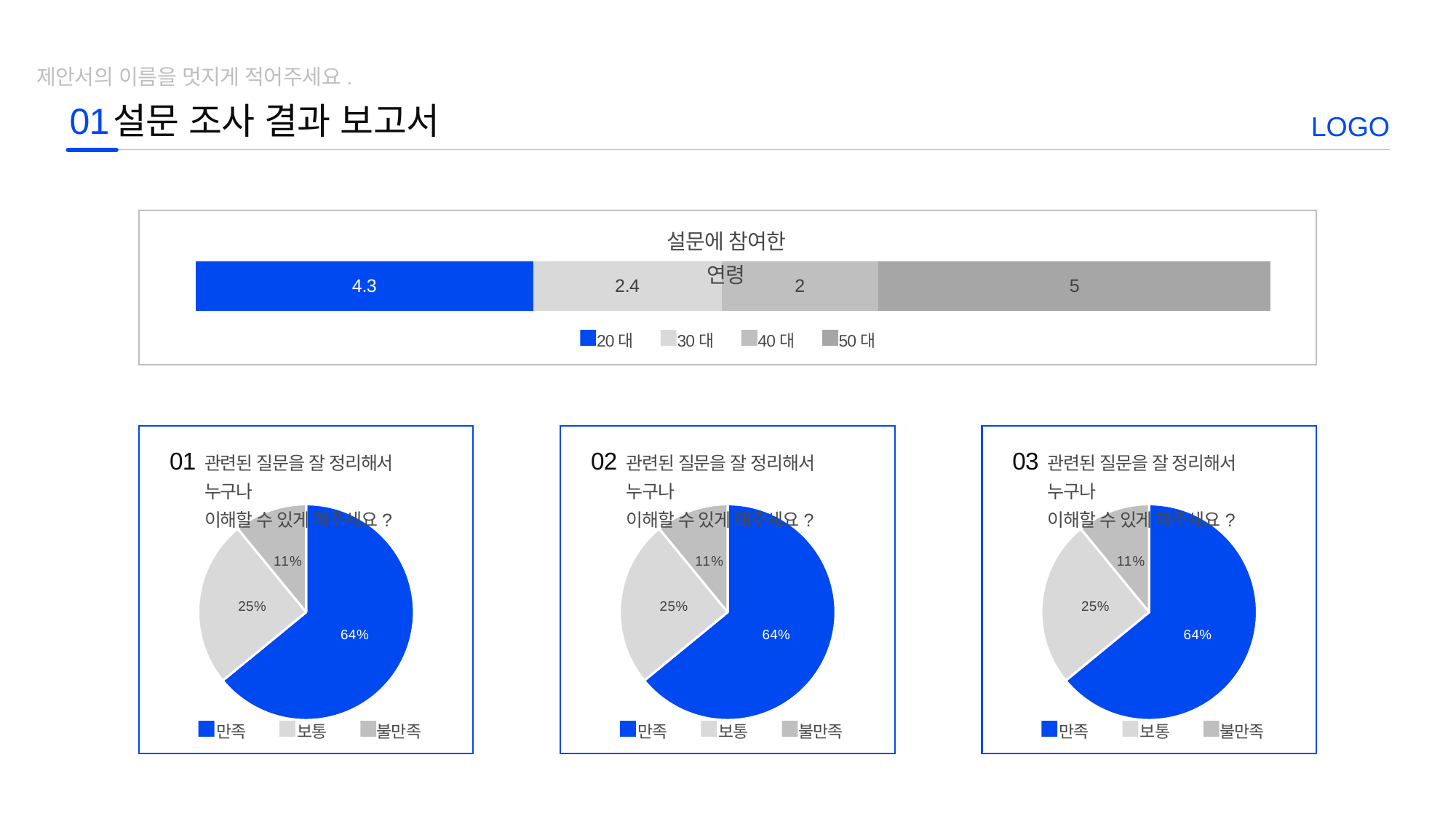

제안서의 이름을 멋지게 적어주세요.
01
설문 조사 결과 보고서
LOGO

설문에 참여한 연령

### Chart

| Category | 계열 1 | 계열 2 | 계열 3 | 계열 4 |
|---|---|---|---|---|
| 항목 1 | 4.3 | 2.4 | 2.0 | 5.0 |
20대
30대
40대
50대

관련된 질문을 잘 정리해서 누구나
이해할 수 있게 해주세요?
관련된 질문을 잘 정리해서 누구나
이해할 수 있게 해주세요?
관련된 질문을 잘 정리해서 누구나
이해할 수 있게 해주세요?
01
02
03

### Chart

| Category | 판매 |
|---|---|
| 1분기 | 8.2 |
| 2분기 | 3.2 |
| 3분기 | 1.4 |

### Chart

| Category | 판매 |
|---|---|
| 1분기 | 8.2 |
| 2분기 | 3.2 |
| 3분기 | 1.4 |

### Chart

| Category | 판매 |
|---|---|
| 1분기 | 8.2 |
| 2분기 | 3.2 |
| 3분기 | 1.4 |
만족
보통
불만족
만족
보통
불만족
만족
보통
불만족